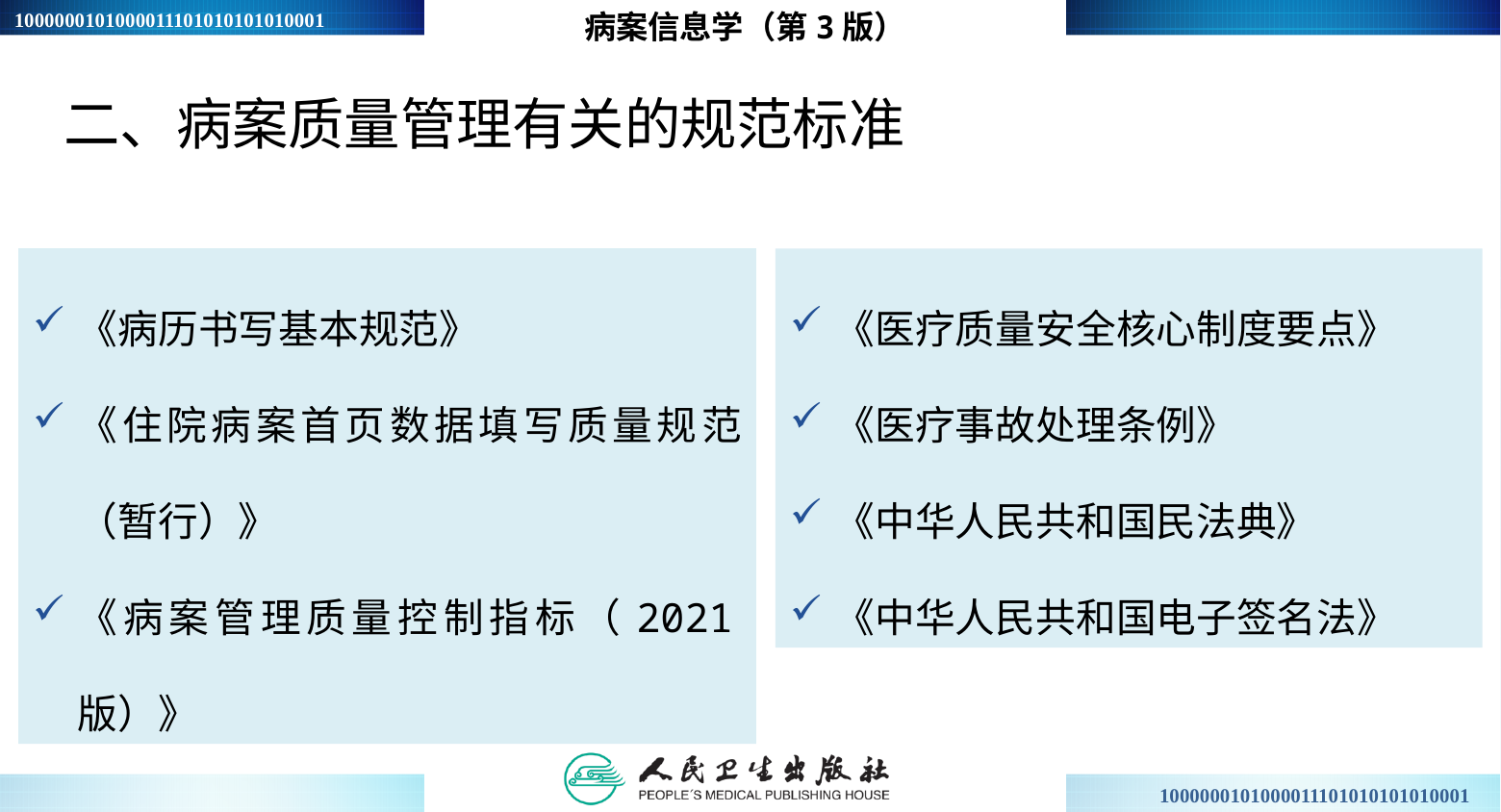

病案信息学（第3版）
二、病案质量管理有关的规范标准
《病历书写基本规范》
《住院病案首页数据填写质量规范（暂行）》
《病案管理质量控制指标（2021版）》
《医疗质量安全核心制度要点》
《医疗事故处理条例》
《中华人民共和国民法典》
《中华人民共和国电子签名法》